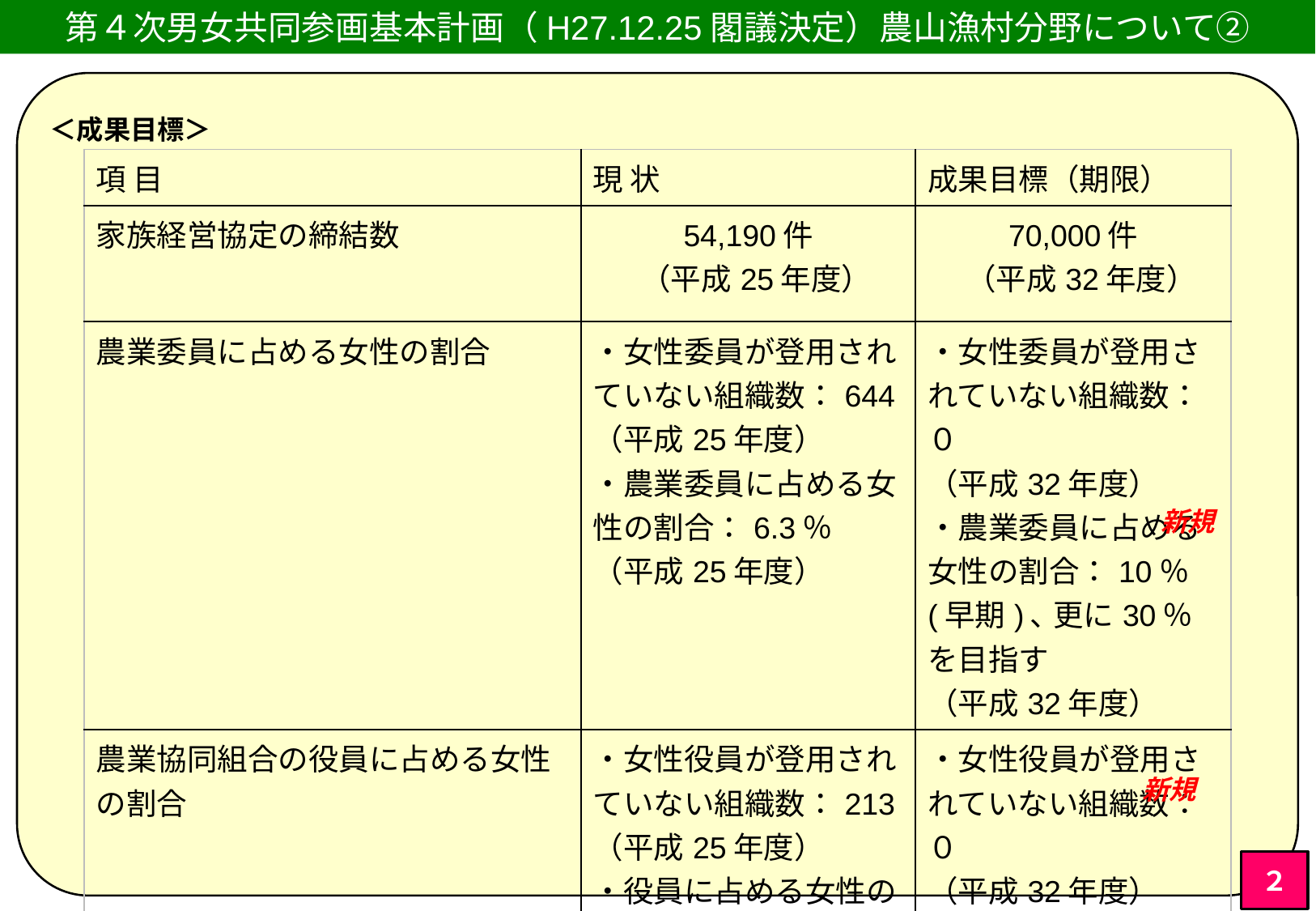

第４次男女共同参画基本計画（H27.12.25閣議決定）農山漁村分野について②
＜成果目標＞

| 項 目 | 現 状 | 成果目標（期限） |
| --- | --- | --- |
| 家族経営協定の締結数 | 54,190件 （平成25年度） | 70,000件 （平成32年度） |
| 農業委員に占める女性の割合 | ・女性委員が登用されていない組織数：644 （平成25年度） ・農業委員に占める女性の割合：6.3％ （平成25年度） | ・女性委員が登用されていない組織数：０ （平成32年度） ・農業委員に占める女性の割合：10％(早期)､ 更に30％を目指す （平成32年度） |
| 農業協同組合の役員に占める女性の割合 | ・女性役員が登用されていない組織数：213 （平成25年度） ・役員に占める女性の割合：6.1％ （平成25年度） | ・女性役員が登用されていない組織数：０ （平成32年度） ・役員に占める女性の割合：10％(早期)、更に15％を目指す （平成32年度） |
新規
新規
２